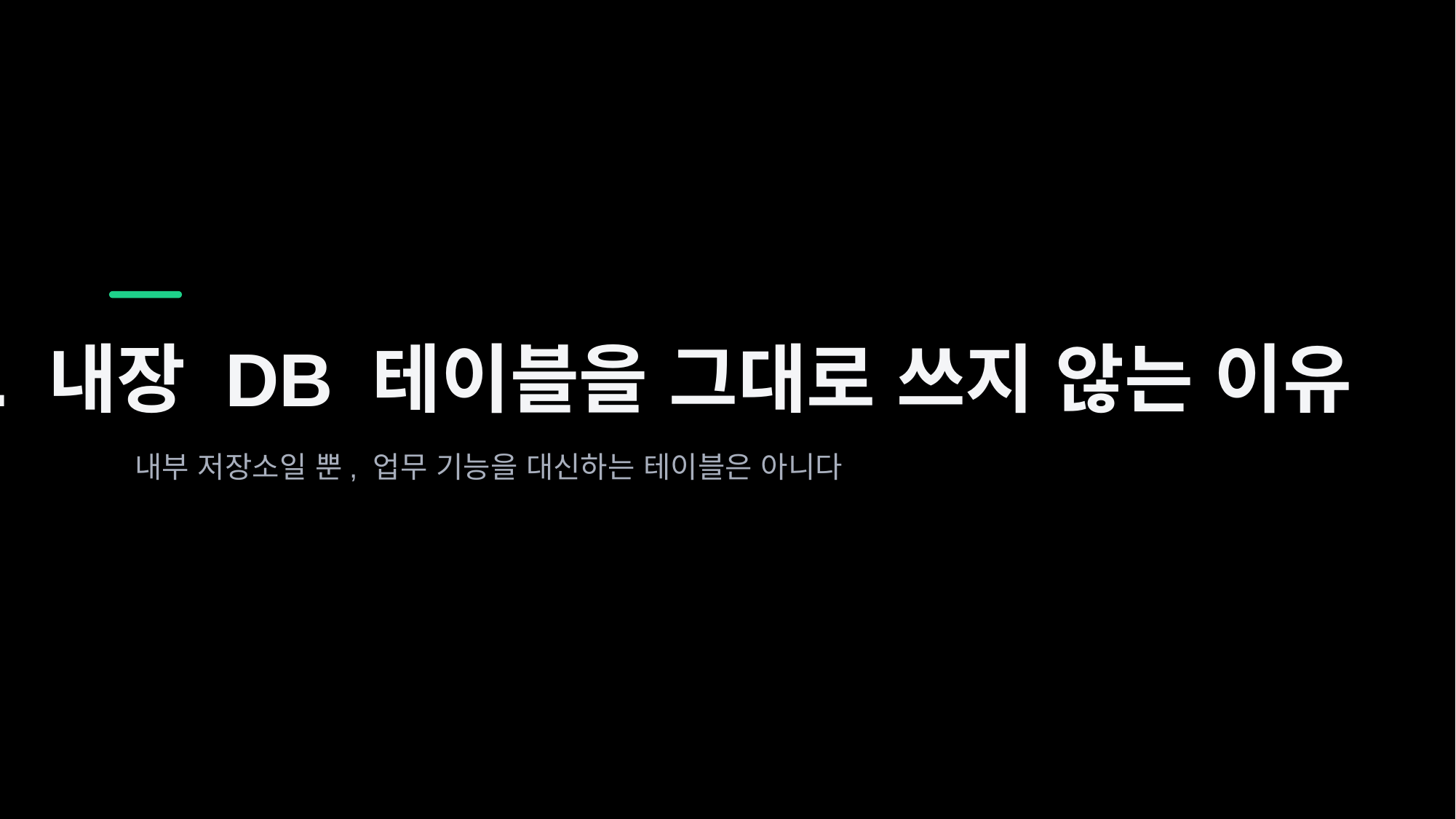

4. 내장 DB 테이블을 그대로 쓰지 않는 이유
내부 저장소일 뿐, 업무 기능을 대신하는 테이블은 아니다